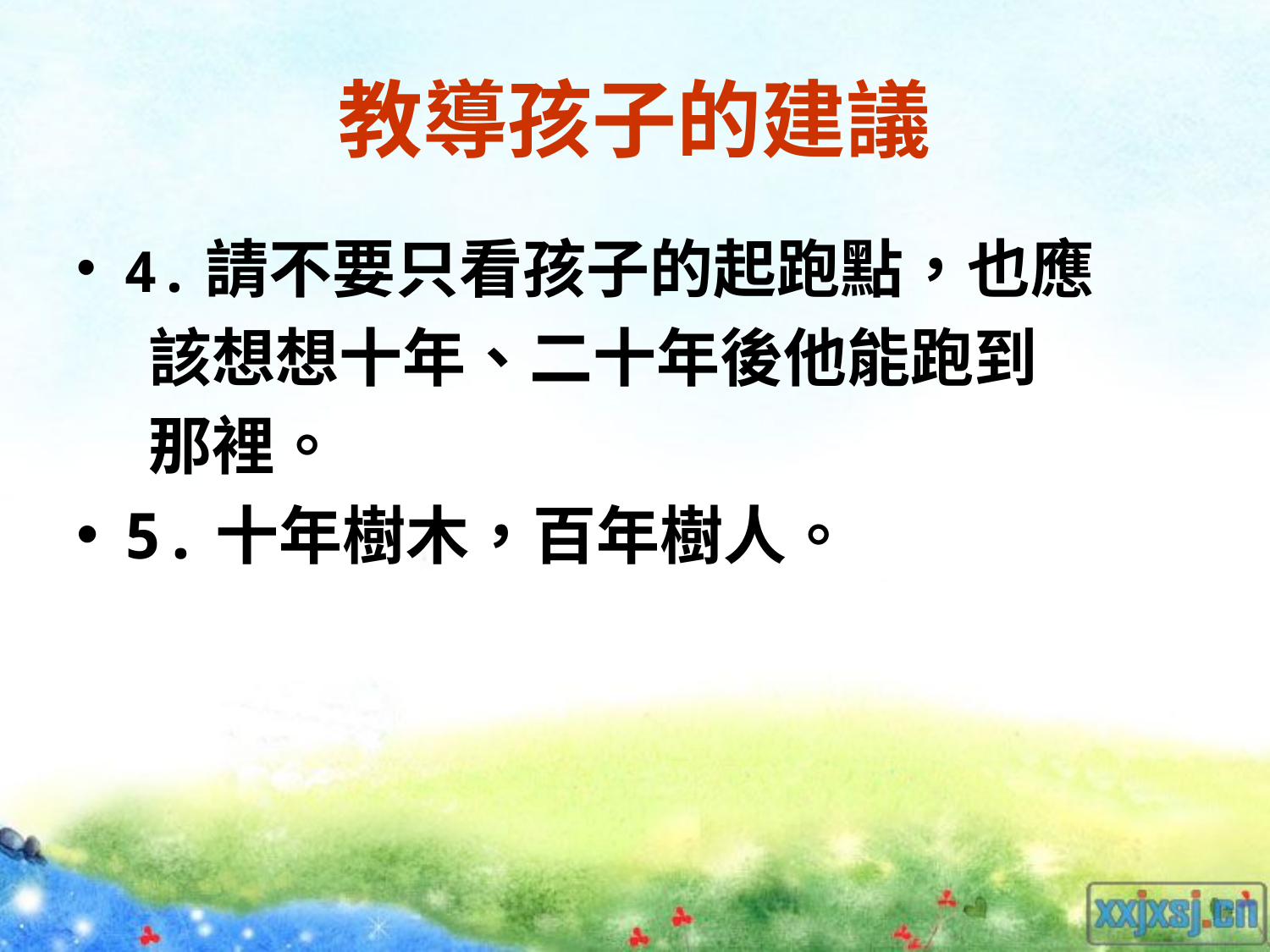

# 教導孩子的建議
4.請不要只看孩子的起跑點，也應
    該想想十年、二十年後他能跑到
    那裡。
5.十年樹木，百年樹人。